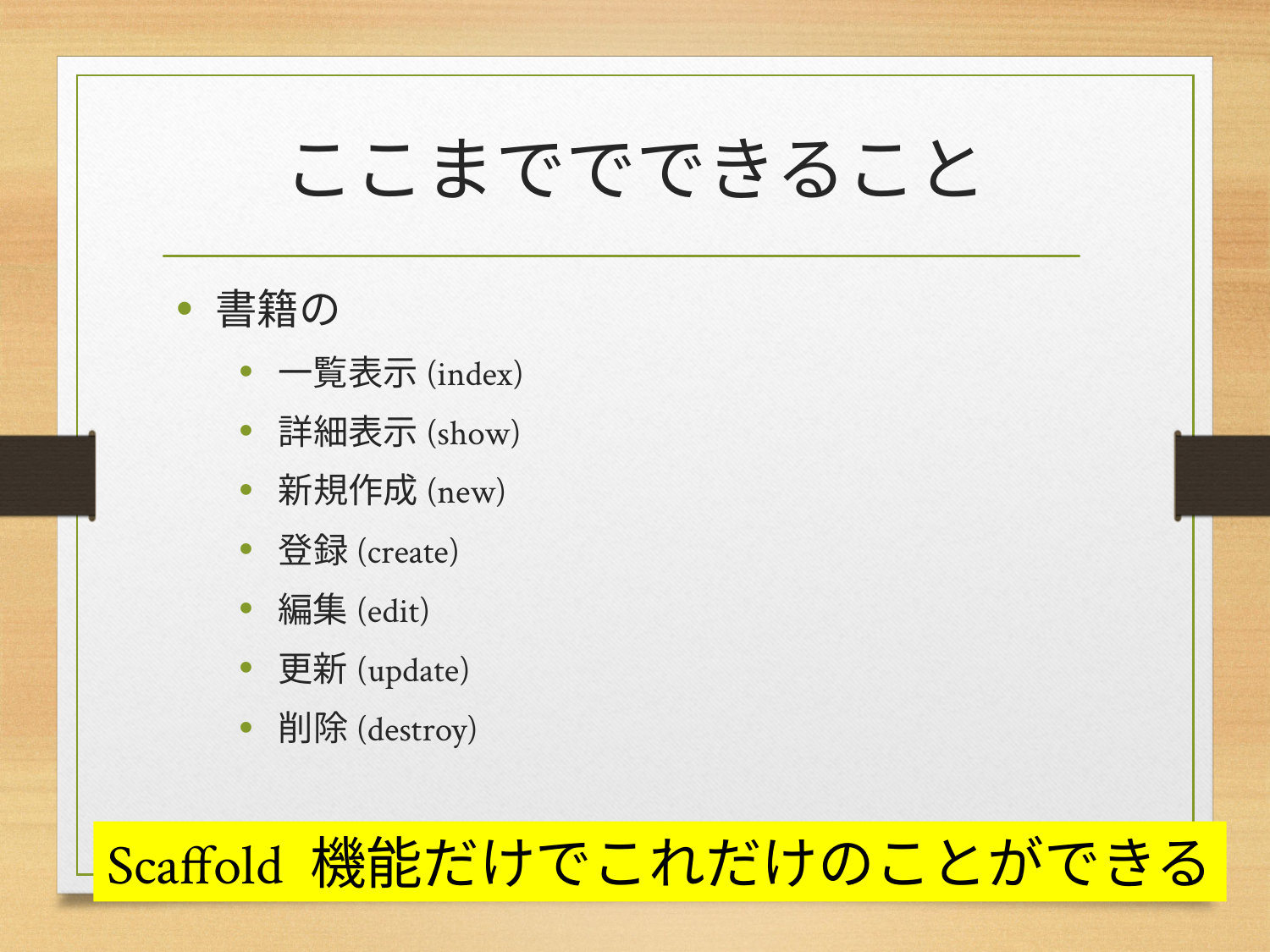

# ここまででできること
書籍の
一覧表示(index)
詳細表示(show)
新規作成(new)
登録(create)
編集(edit)
更新(update)
削除(destroy)
Scaffold 機能だけでこれだけのことができる